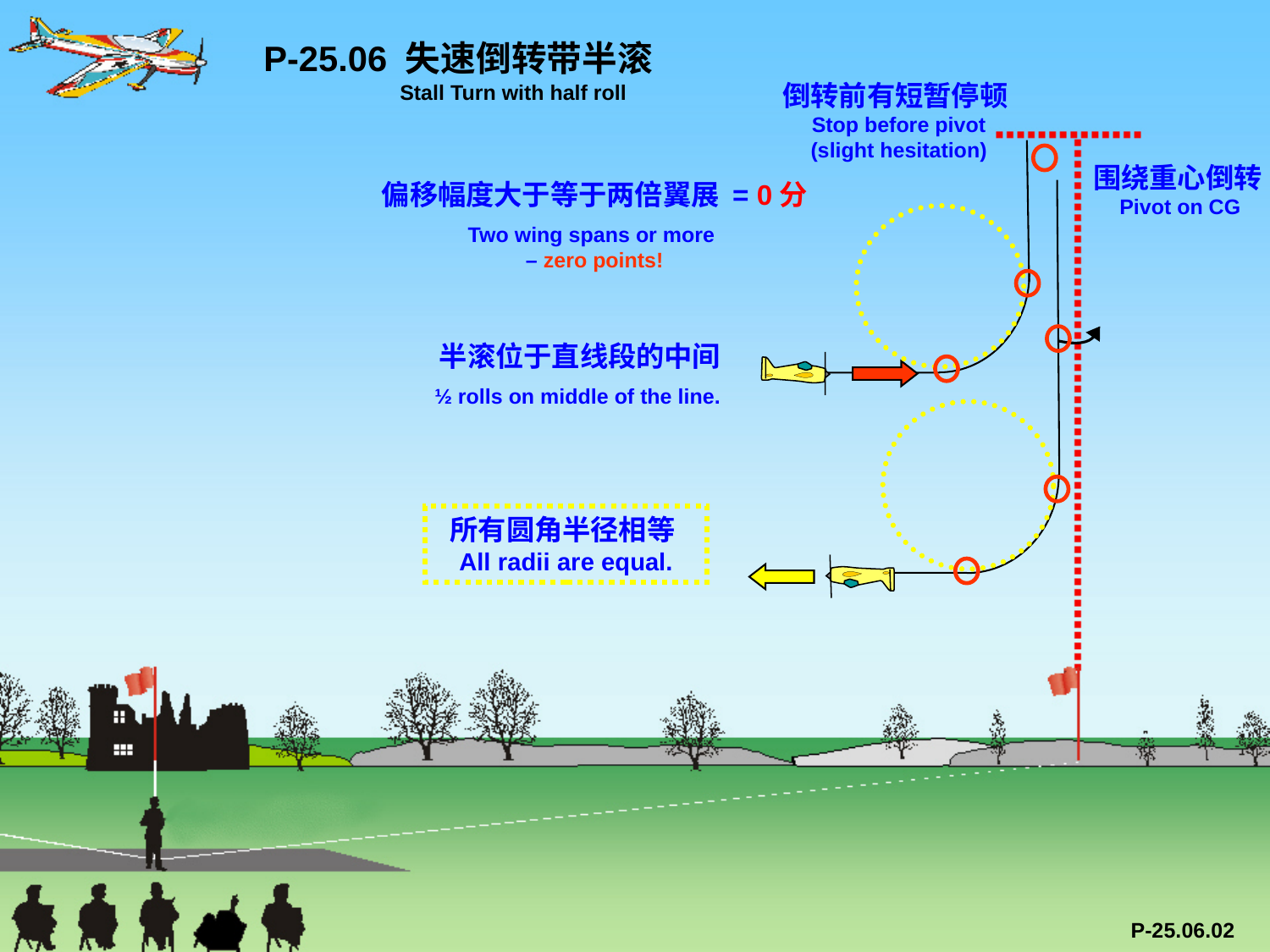

P-25.06 失速倒转带半滚
                       Stall Turn with half roll
倒转前有短暂停顿Stop before pivot
(slight hesitation)

围绕重心倒转Pivot on CG
偏移幅度大于等于两倍翼展 = 0分
Two wing spans or more
– zero points!

半滚位于直线段的中间
½ rolls on middle of the line.

所有圆角半径相等All radii are equal.

P-25.06.02